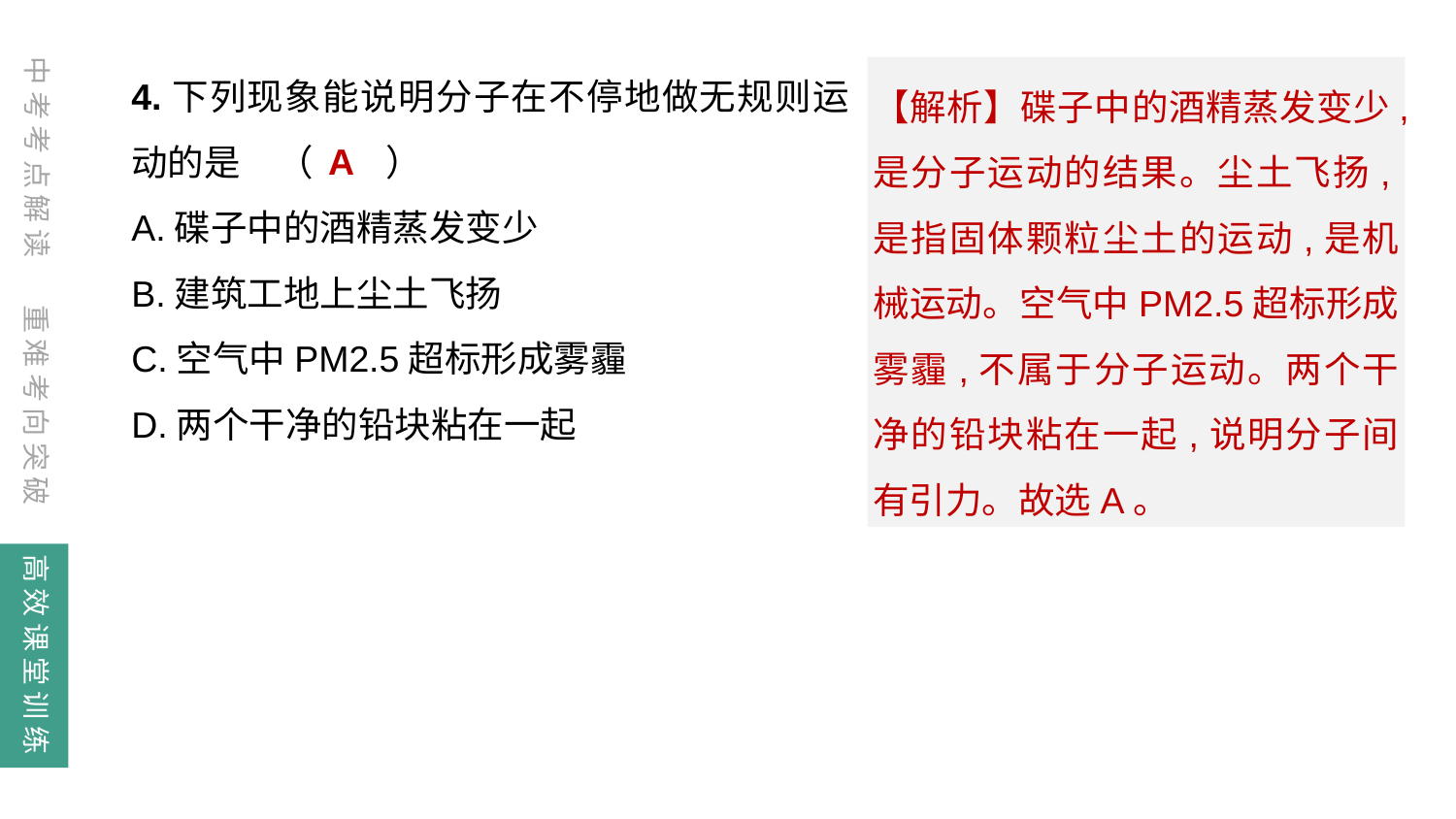

中考考点解读
4.下列现象能说明分子在不停地做无规则运动的是	（　　）
A.碟子中的酒精蒸发变少
B.建筑工地上尘土飞扬
C.空气中PM2.5超标形成雾霾
D.两个干净的铅块粘在一起
【解析】碟子中的酒精蒸发变少,是分子运动的结果。尘土飞扬,是指固体颗粒尘土的运动,是机械运动。空气中PM2.5超标形成雾霾,不属于分子运动。两个干净的铅块粘在一起,说明分子间有引力。故选A。
A
重难考向突破
高效课堂训练